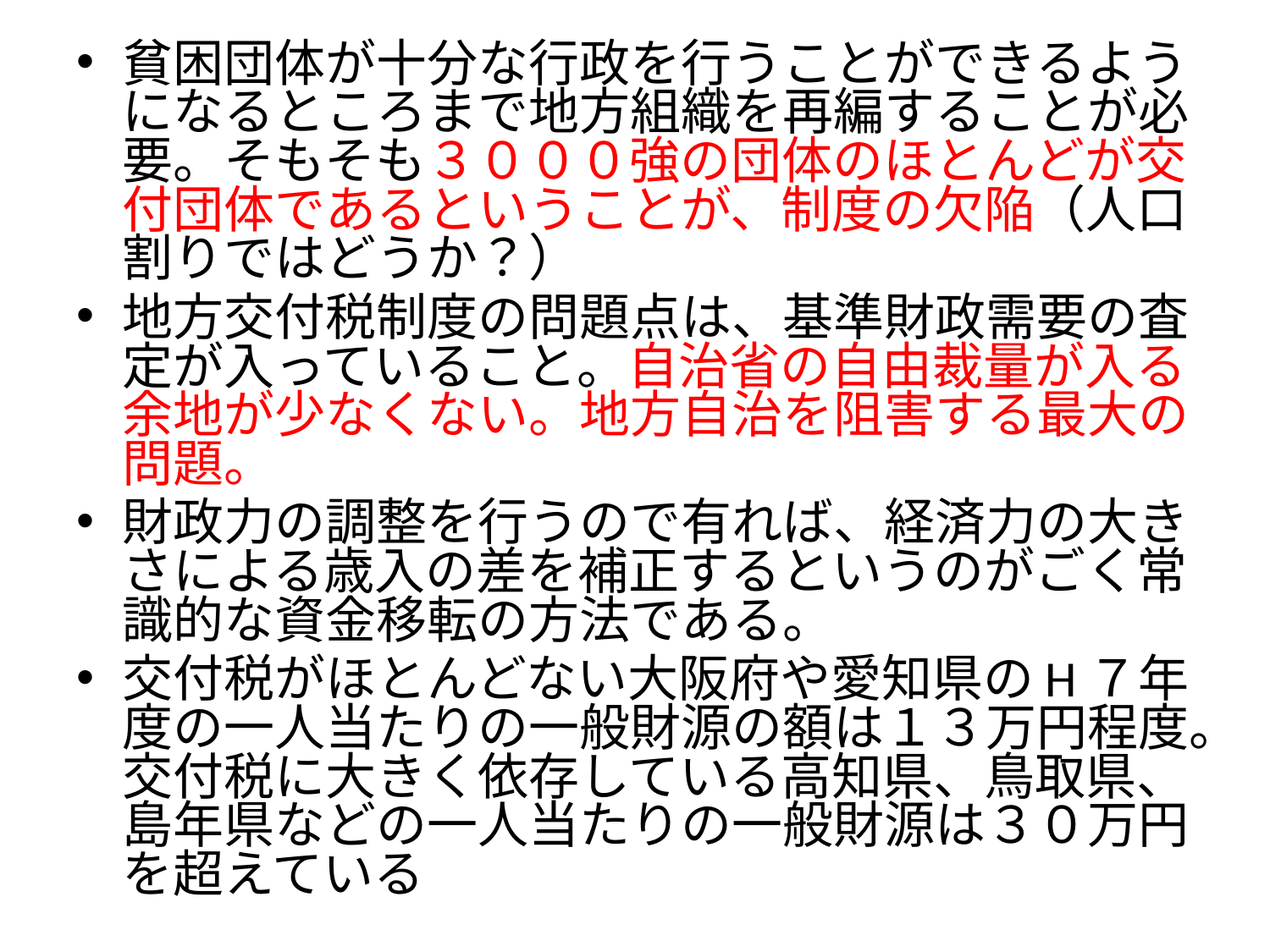

貧困団体が十分な行政を行うことができるようになるところまで地方組織を再編することが必要。そもそも３０００強の団体のほとんどが交付団体であるということが、制度の欠陥（人口割りではどうか？）
地方交付税制度の問題点は、基準財政需要の査定が入っていること。自治省の自由裁量が入る余地が少なくない。地方自治を阻害する最大の問題。
財政力の調整を行うので有れば、経済力の大きさによる歳入の差を補正するというのがごく常識的な資金移転の方法である。
交付税がほとんどない大阪府や愛知県のH７年度の一人当たりの一般財源の額は１３万円程度。交付税に大きく依存している高知県、鳥取県、島年県などの一人当たりの一般財源は３０万円を超えている